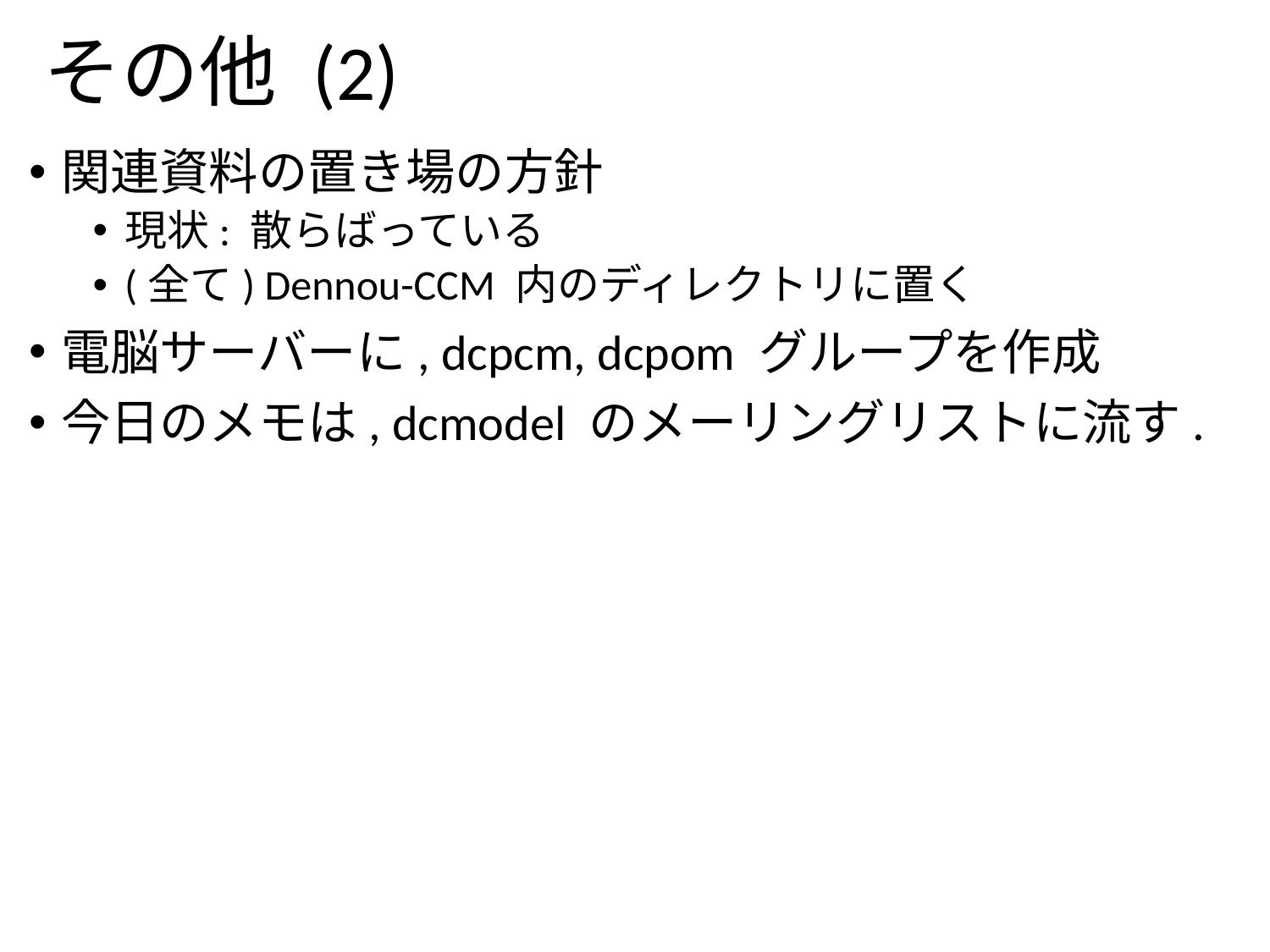

# その他 (2)
関連資料の置き場の方針
現状: 散らばっている
(全て) Dennou-CCM 内のディレクトリに置く
電脳サーバーに, dcpcm, dcpom グループを作成
今日のメモは, dcmodel のメーリングリストに流す.